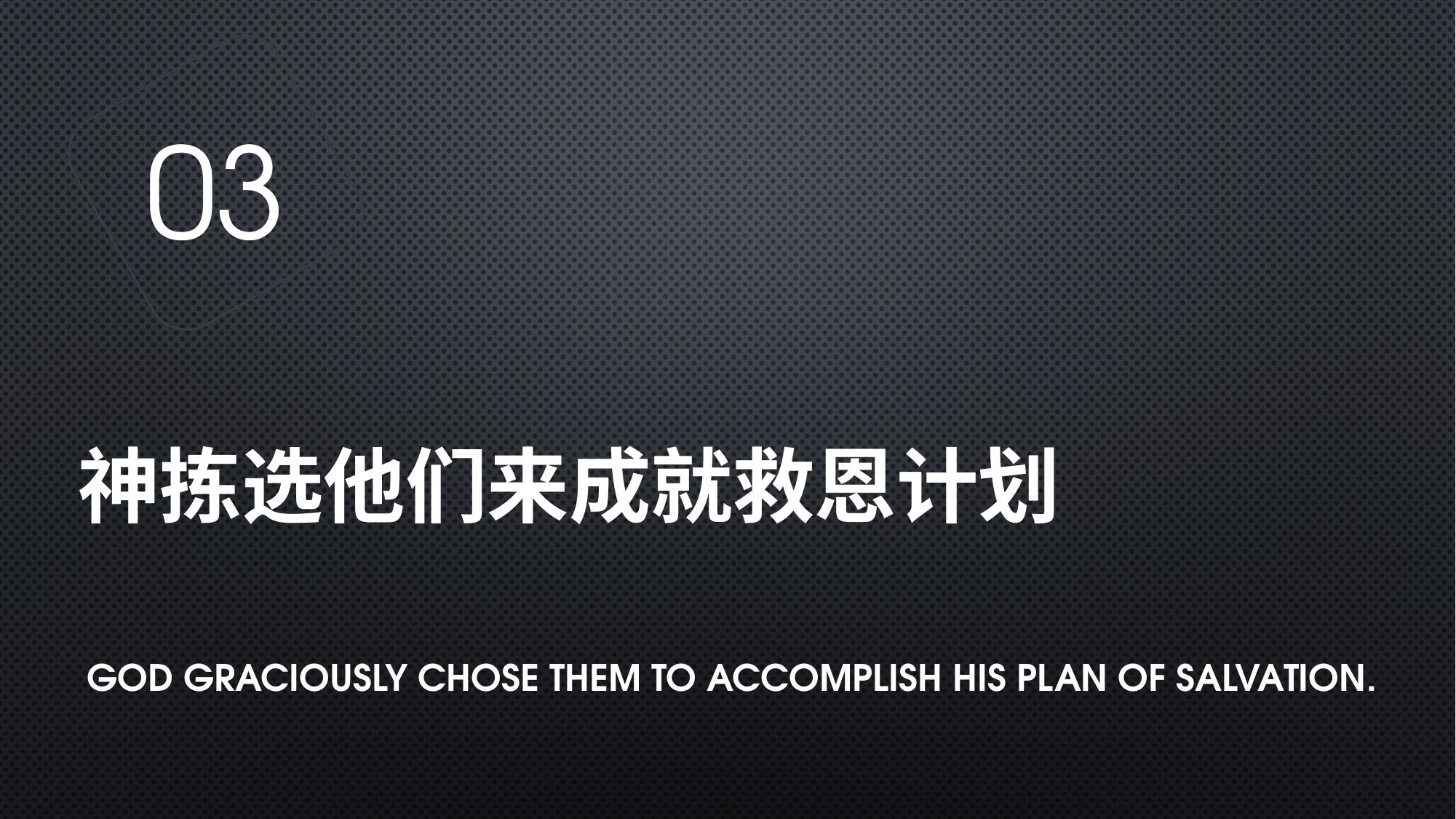

03
# 神拣选他们来成就救恩计划
God graciously chose them to accomplish His plan of salvation.